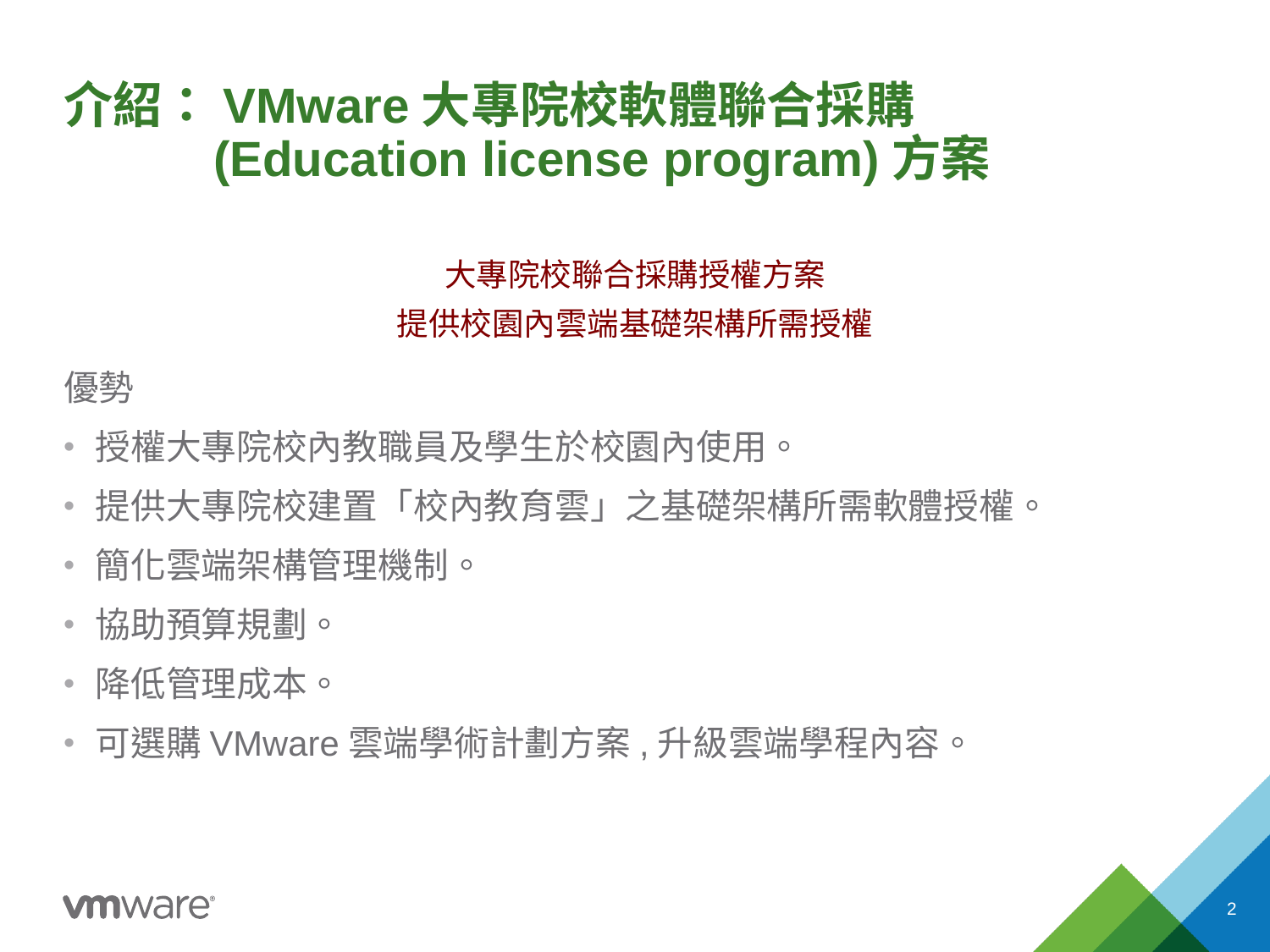

# 介紹：VMware大專院校軟體聯合採購 (Education license program)方案
大專院校聯合採購授權方案
提供校園內雲端基礎架構所需授權
優勢
授權大專院校內教職員及學生於校園內使用。
提供大專院校建置「校內教育雲」之基礎架構所需軟體授權。
簡化雲端架構管理機制。
協助預算規劃。
降低管理成本。
可選購VMware雲端學術計劃方案,升級雲端學程內容。
2